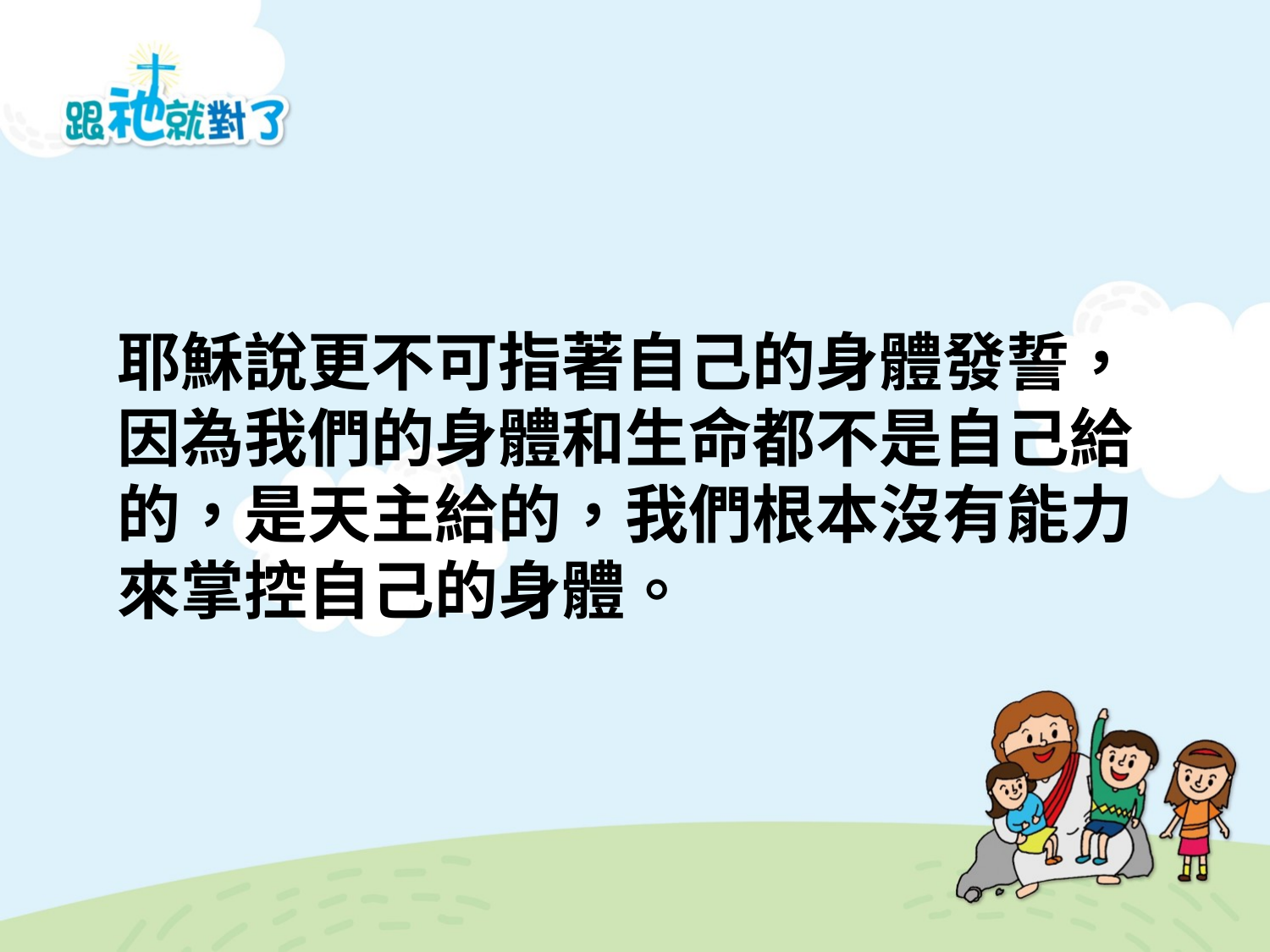

耶穌說更不可指著自己的身體發誓，因為我們的身體和生命都不是自己給的，是天主給的，我們根本沒有能力來掌控自己的身體。